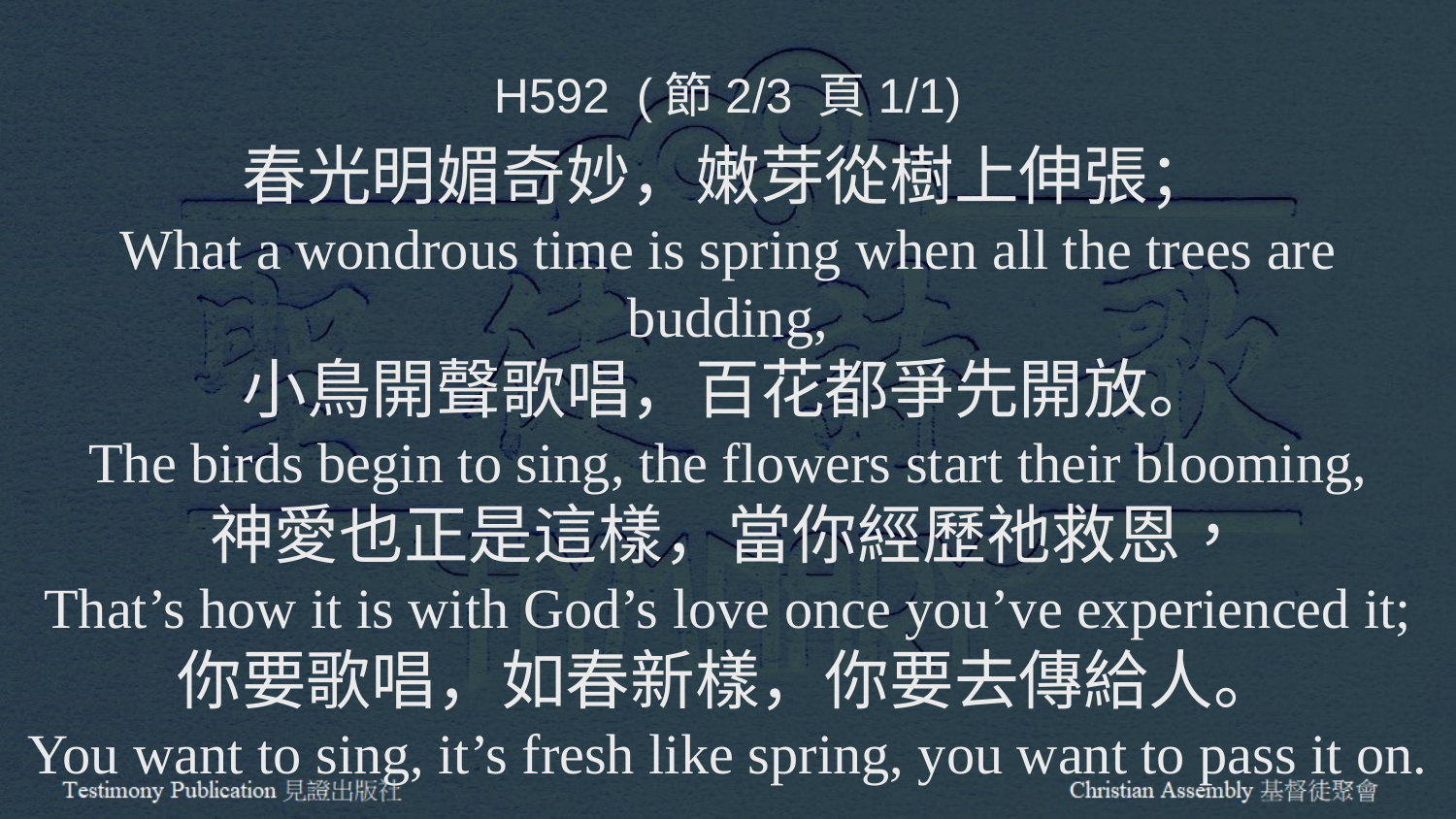

H592  (節2/3 頁1/1)
春光明媚奇妙，嫩芽從樹上伸張；
What a wondrous time is spring when all the trees are budding,
小鳥開聲歌唱，百花都爭先開放。
The birds begin to sing, the flowers start their blooming,
神愛也正是這樣，當你經歷祂救恩，
That’s how it is with God’s love once you’ve experienced it;
你要歌唱，如春新樣，你要去傳給人。
You want to sing, it’s fresh like spring, you want to pass it on.